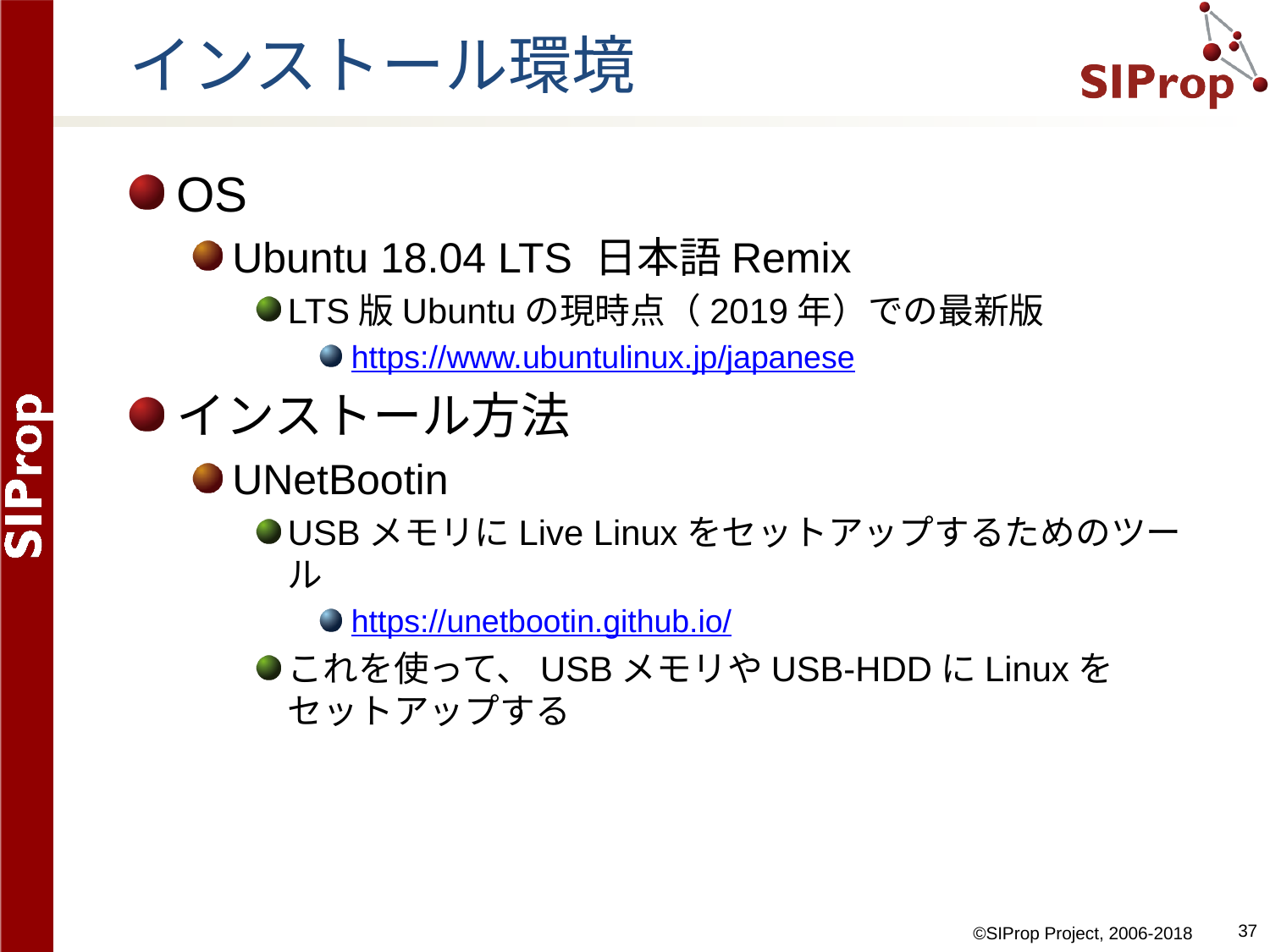

# インストール環境
OS
Ubuntu 18.04 LTS 日本語Remix
LTS版Ubuntuの現時点（2019年）での最新版
https://www.ubuntulinux.jp/japanese
インストール方法
UNetBootin
USBメモリにLive Linuxをセットアップするためのツール
https://unetbootin.github.io/
これを使って、USBメモリやUSB-HDDにLinuxをセットアップする